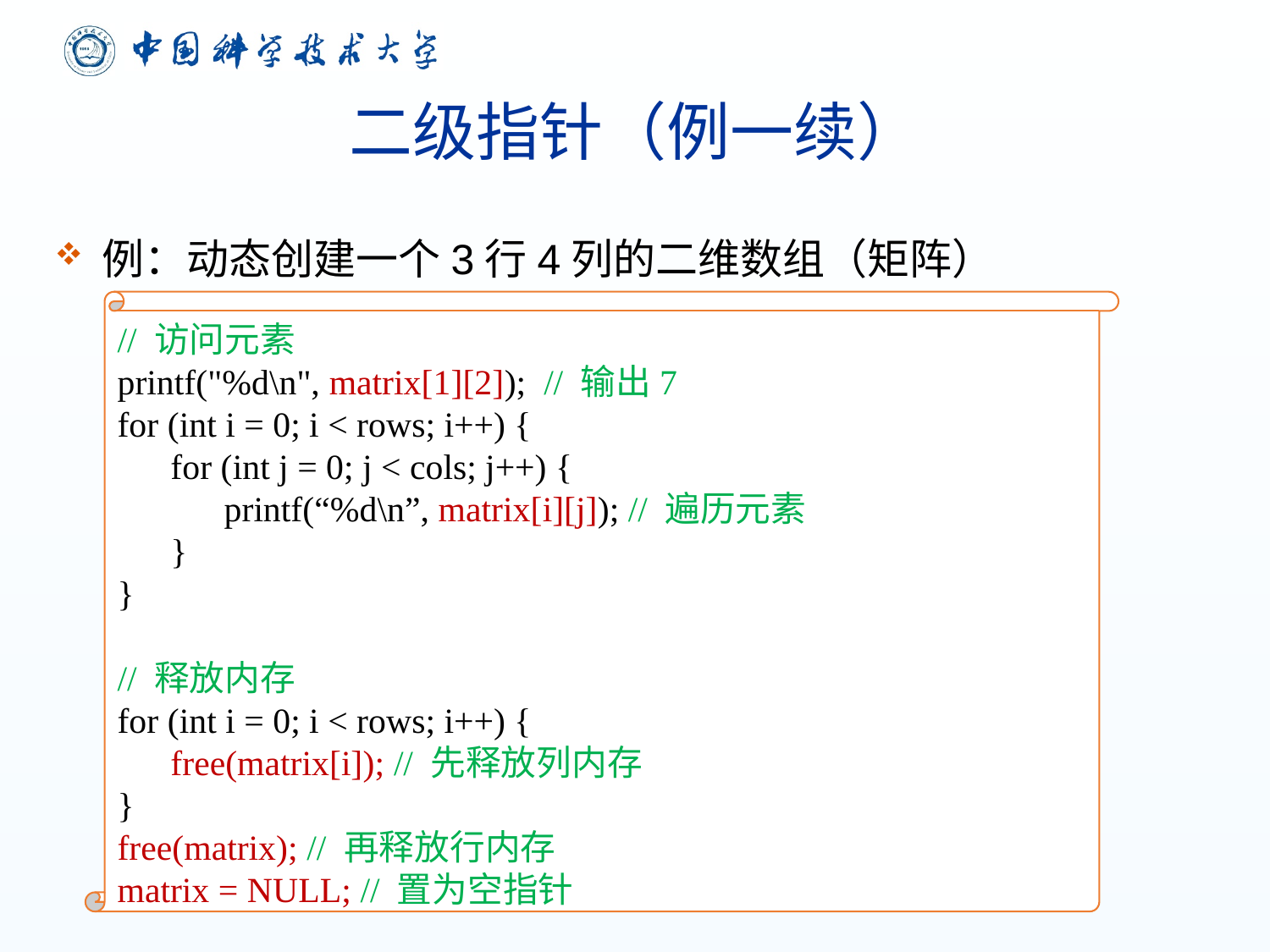

# 二级指针（例一续）
例：动态创建一个3行4列的二维数组（矩阵）
// 访问元素
printf("%d\n", matrix[1][2]);  // 输出7
for (int i = 0; i < rows; i++) {
      for (int j = 0; j < cols; j++) {
            printf(“%d\n”, matrix[i][j]); // 遍历元素
      }
}

// 释放内存
for (int i = 0; i < rows; i++) {
      free(matrix[i]); // 先释放列内存
}
free(matrix); // 再释放行内存
matrix = NULL; // 置为空指针